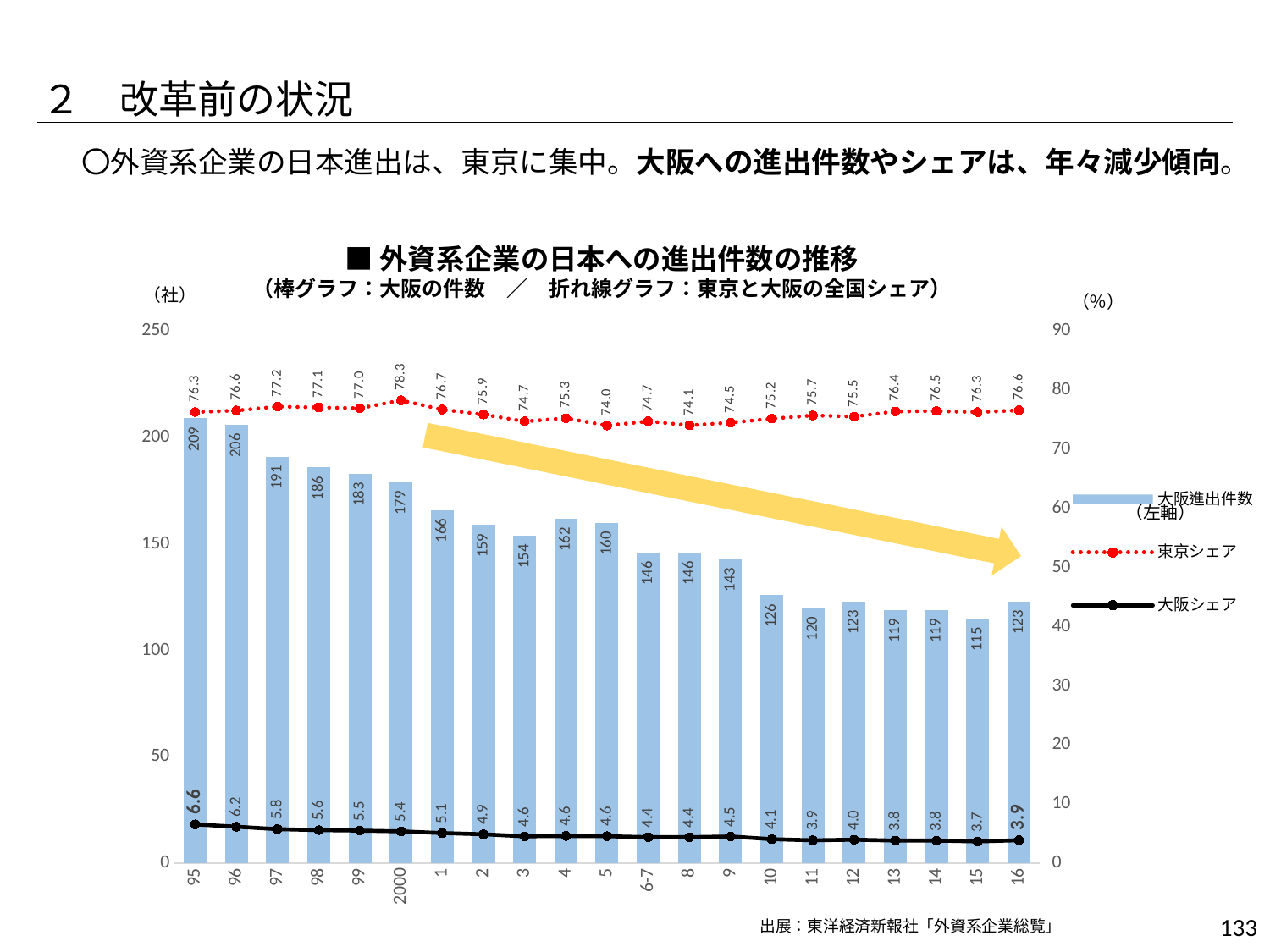

２　改革前の状況
〇外資系企業の日本進出は、東京に集中。大阪への進出件数やシェアは、年々減少傾向。
■外資系企業の日本への進出件数の推移
（棒グラフ：大阪の件数　／　折れ線グラフ：東京と大阪の全国シェア）
（社）
（％）

### Chart

| Category | 大阪進出件数 | 東京シェア | 大阪シェア |
|---|---|---|---|
| 95 | 209.0 | 76.30421118793211 | 6.568196103079823 |
| 96 | 206.0 | 76.55875299760191 | 6.175059952038369 |
| 97 | 191.0 | 77.22473604826547 | 5.761689291101056 |
| 98 | 186.0 | 77.08521529659741 | 5.600722673893405 |
| 99 | 183.0 | 76.95783132530121 | 5.5120481927710845 |
| 2000 | 179.0 | 78.28313253012048 | 5.3915662650602405 |
| 1 | 166.0 | 76.72917307101137 | 5.102981862895788 |
| 2 | 159.0 | 75.89395807644883 | 4.901356350184957 |
| 3 | 154.0 | 74.72657404670412 | 4.552172627845108 |
| 4 | 162.0 | 75.27034718269778 | 4.610130904951622 |
| 5 | 160.0 | 74.02857142857144 | 4.571428571428571 |
| 6-7 | 146.0 | 74.74320241691844 | 4.410876132930514 |
| 8 | 146.0 | 74.05617638175778 | 4.409543944427665 |
| 9 | 143.0 | 74.50980392156863 | 4.522454142947502 |
| 10 | 126.0 | 75.18554372378186 | 4.065827686350436 |
| 11 | 120.0 | 75.72627501613944 | 3.873466752743705 |
| 12 | 123.0 | 75.53467271548931 | 3.9857420609202854 |
| 13 | 119.0 | 76.4099258781824 | 3.834998388656139 |
| 14 | 119.0 | 76.472481493402 | 3.8300611522368846 |
| 15 | 115.0 | 76.29130574270133 | 3.6894449791466153 |
| 16 | 123.0 | 76.5991133628879 | 3.8948701709943 |
（左軸）
133
出展：東洋経済新報社「外資系企業総覧」